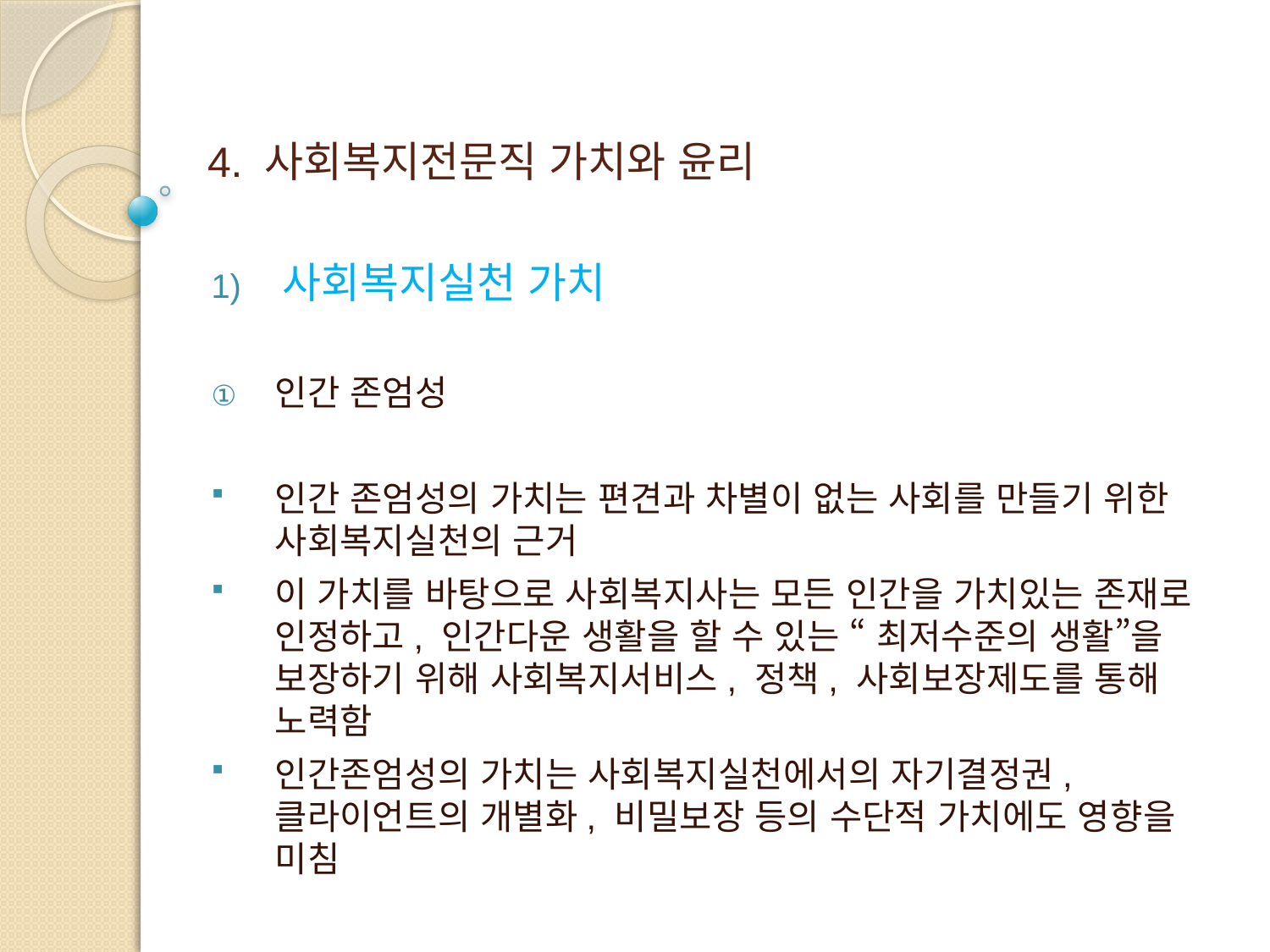

# 4. 사회복지전문직 가치와 윤리
사회복지실천 가치

인간 존엄성

인간 존엄성의 가치는 편견과 차별이 없는 사회를 만들기 위한 사회복지실천의 근거
이 가치를 바탕으로 사회복지사는 모든 인간을 가치있는 존재로 인정하고, 인간다운 생활을 할 수 있는 “ 최저수준의 생활”을 보장하기 위해 사회복지서비스, 정책, 사회보장제도를 통해 노력함
인간존엄성의 가치는 사회복지실천에서의 자기결정권, 클라이언트의 개별화, 비밀보장 등의 수단적 가치에도 영향을 미침